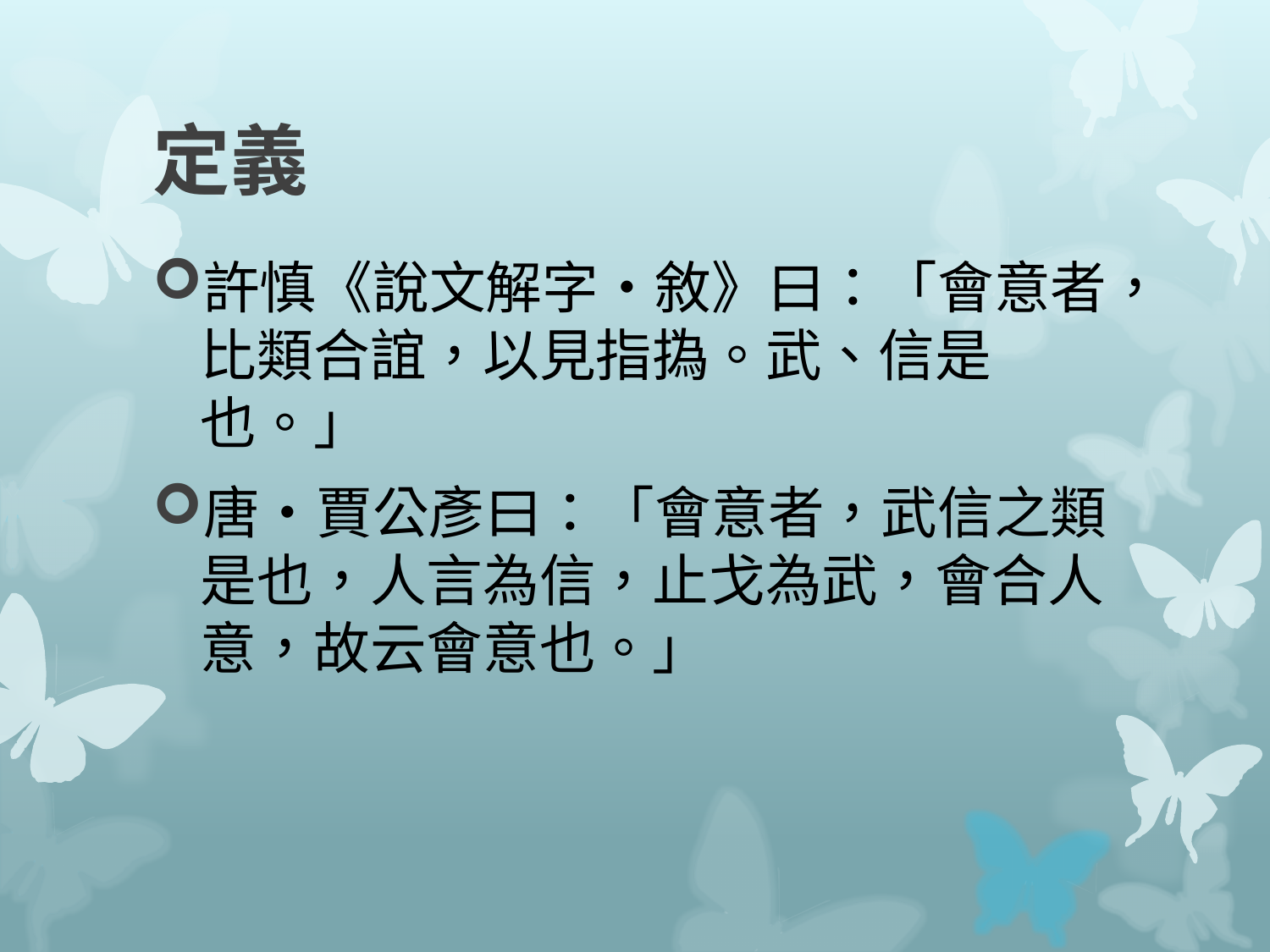

# 定義
許慎《說文解字‧敘》曰：「會意者，比類合誼，以見指撝。武、信是也。」
唐‧賈公彥曰：「會意者，武信之類是也，人言為信，止戈為武，會合人意，故云會意也。」